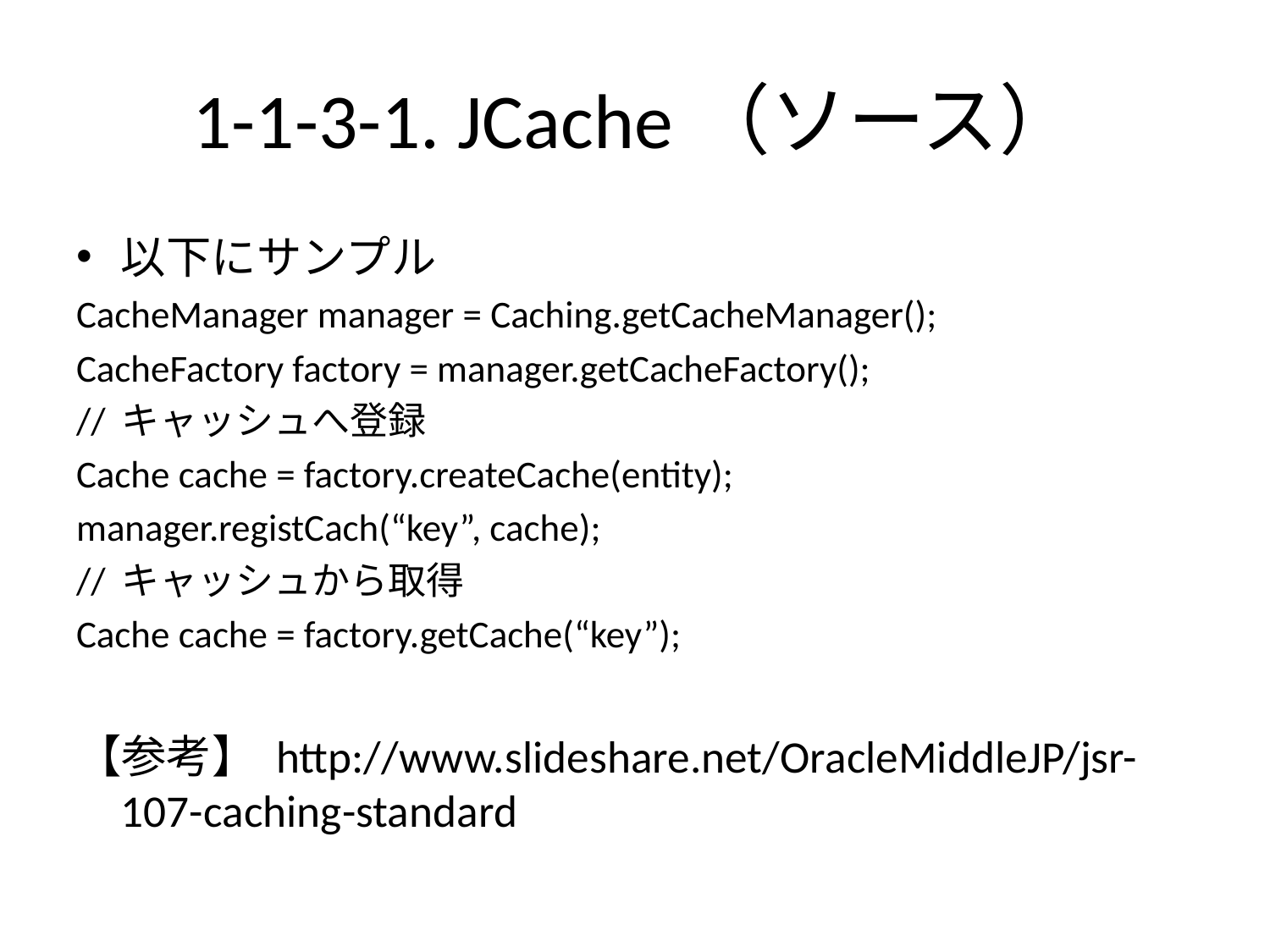

# 1-1-3-1. JCache（ソース）
以下にサンプル
CacheManager manager = Caching.getCacheManager();
CacheFactory factory = manager.getCacheFactory();
// キャッシュへ登録
Cache cache = factory.createCache(entity);
manager.registCach(“key”, cache);
// キャッシュから取得
Cache cache = factory.getCache(“key”);

【参考】 http://www.slideshare.net/OracleMiddleJP/jsr-107-caching-standard